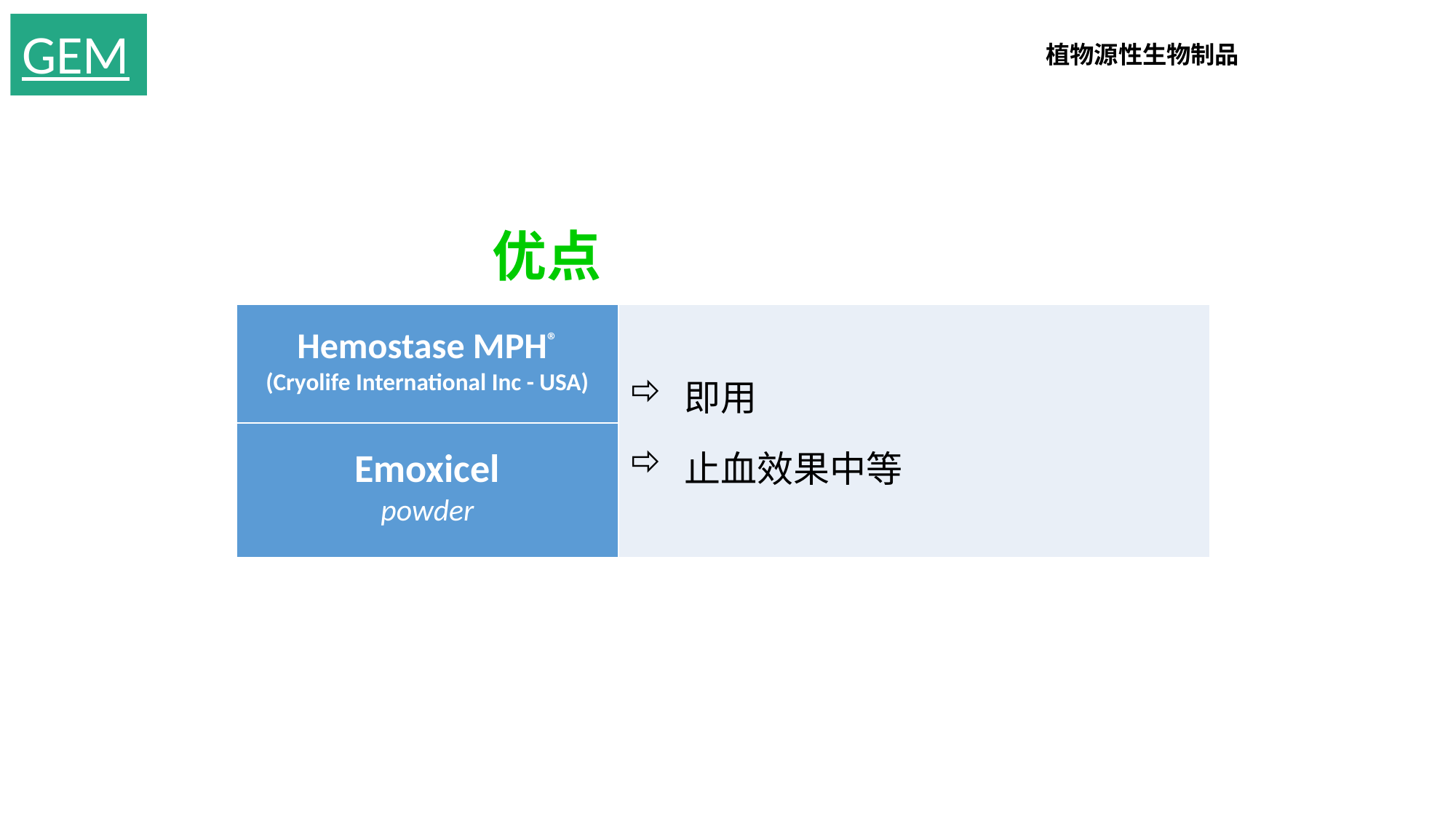

GEM
植物源性生物制品
优点
| Hemostase MPH® (Cryolife International Inc - USA) | 即用 止血效果中等 |
| --- | --- |
| Emoxicel powder |  |